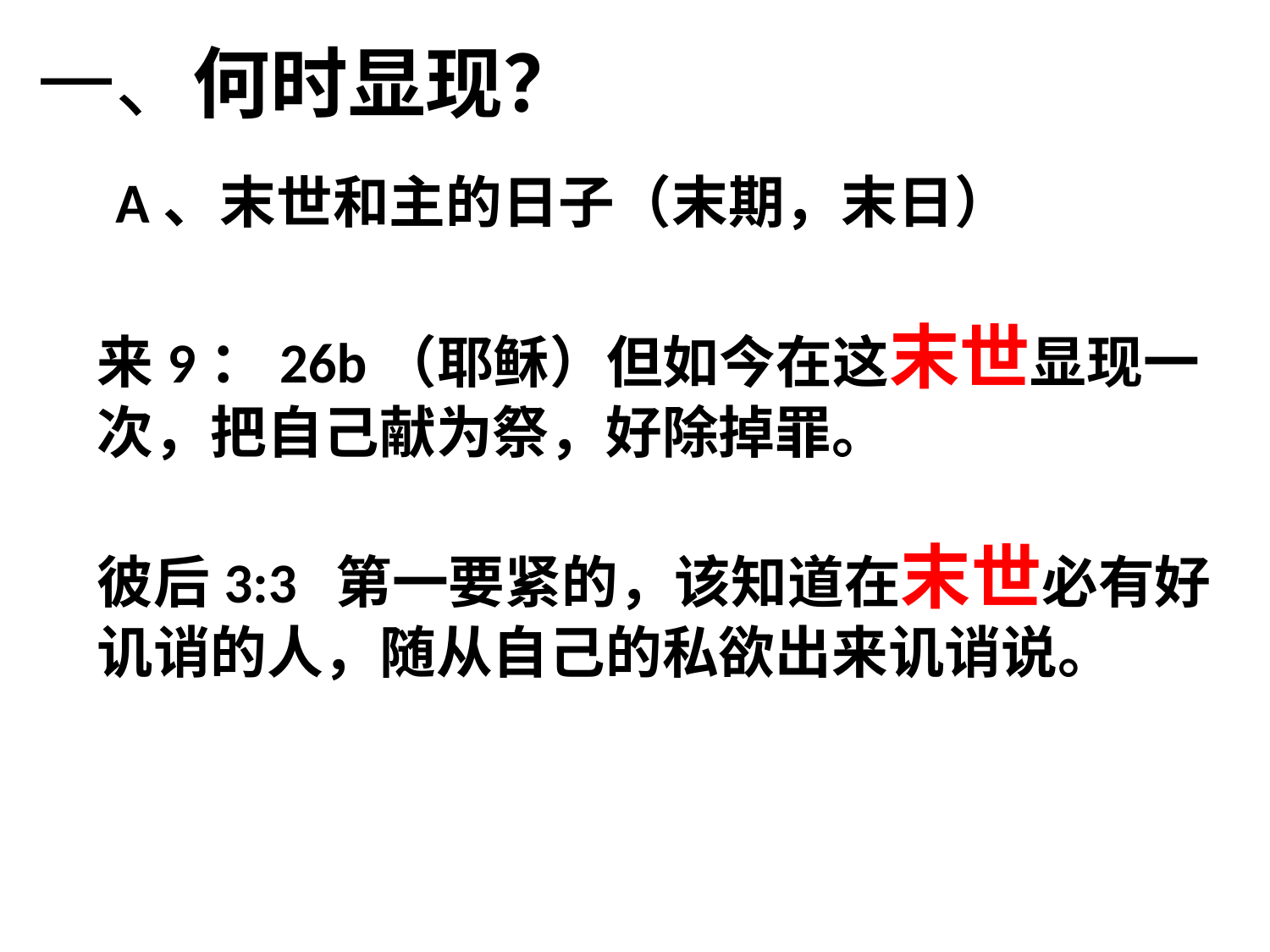

# 一、何时显现？
A、末世和主的日子（末期，末日）
来9：26b（耶稣）但如今在这末世显现一次，把自己献为祭，好除掉罪。

彼后3:3  第一要紧的，该知道在末世必有好讥诮的人，随从自己的私欲出来讥诮说。